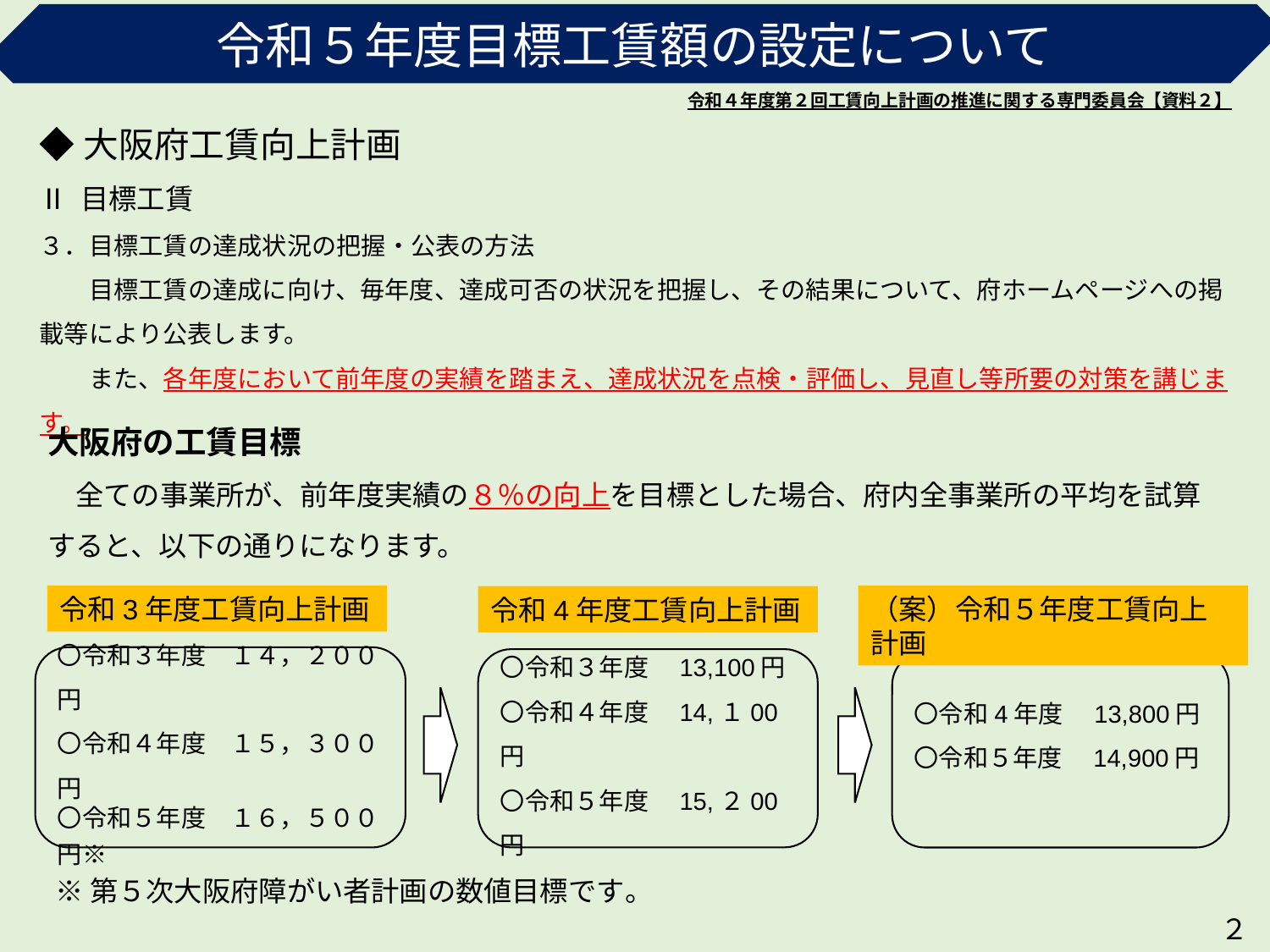

令和５年度目標工賃額の設定について
令和４年度第２回工賃向上計画の推進に関する専門委員会【資料２】
◆大阪府工賃向上計画
Ⅱ 目標工賃
３．目標工賃の達成状況の把握・公表の方法
　　目標工賃の達成に向け、毎年度、達成可否の状況を把握し、その結果について、府ホームページへの掲載等により公表します。
　　また、各年度において前年度の実績を踏まえ、達成状況を点検・評価し、見直し等所要の対策を講じます。
大阪府の工賃目標
　全ての事業所が、前年度実績の８％の向上を目標とした場合、府内全事業所の平均を試算すると、以下の通りになります。

令和3年度工賃向上計画
（案）令和５年度工賃向上計画
令和4年度工賃向上計画
〇令和３年度　１４，２００円
〇令和４年度　１５，３００円
〇令和５年度　１６，５００円※
〇令和３年度　13,100円
〇令和４年度　14,１00円
〇令和５年度　15,２00円
〇令和4年度　13,800円
〇令和５年度　14,900円

※第５次大阪府障がい者計画の数値目標です。
２